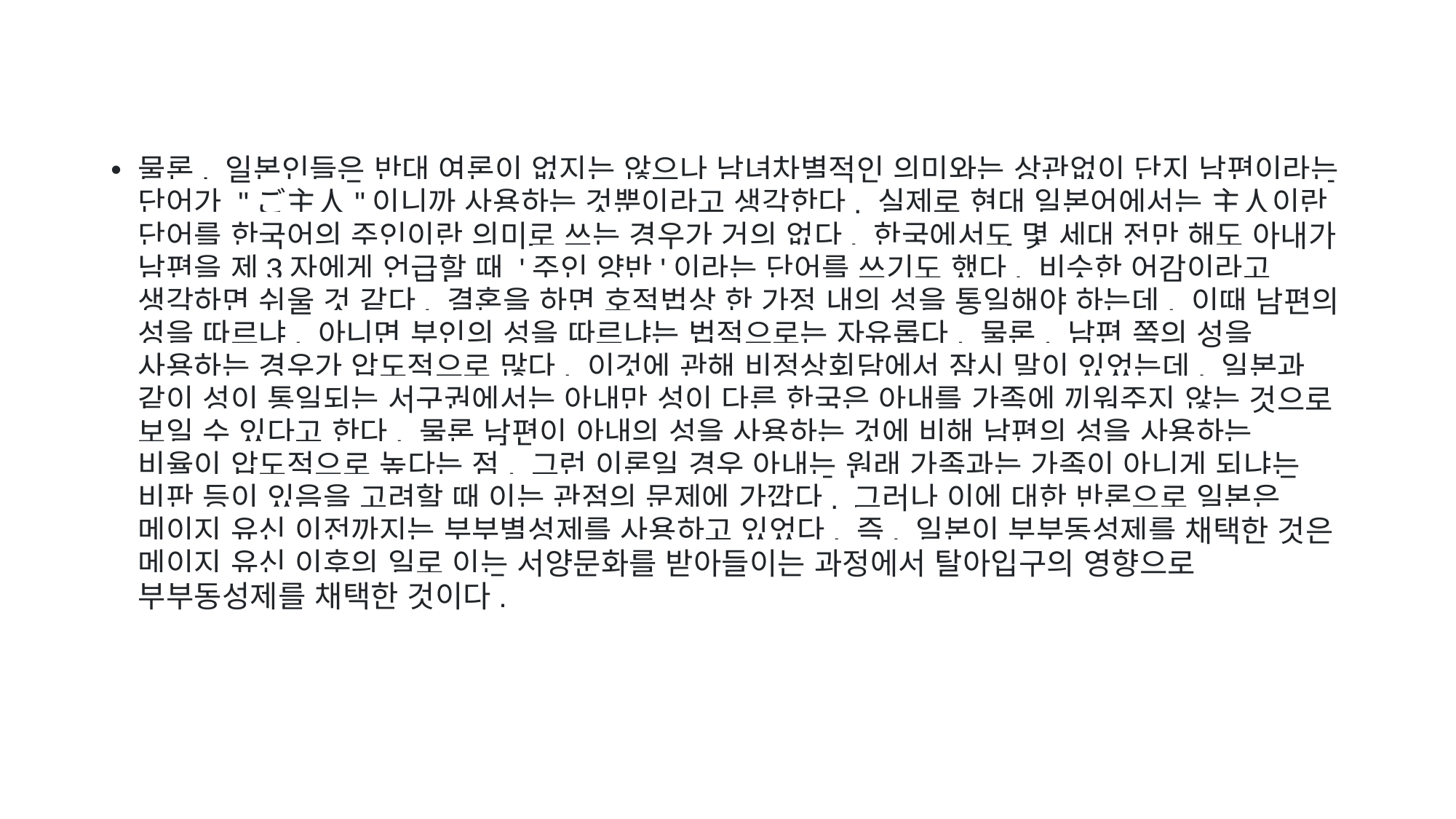

물론, 일본인들은 반대 여론이 없지는 않으나 남녀차별적인 의미와는 상관없이 단지 남편이라는 단어가 "ご主人"이니까 사용하는 것뿐이라고 생각한다. 실제로 현대 일본어에서는 主人이란 단어를 한국어의 주인이란 의미로 쓰는 경우가 거의 없다. 한국에서도 몇 세대 전만 해도 아내가 남편을 제3자에게 언급할 때 '주인 양반'이라는 단어를 쓰기도 했다. 비슷한 어감이라고 생각하면 쉬울 것 같다. 결혼을 하면 호적법상 한 가정 내의 성을 통일해야 하는데, 이때 남편의 성을 따르냐, 아니면 부인의 성을 따르냐는 법적으로는 자유롭다. 물론, 남편 쪽의 성을 사용하는 경우가 압도적으로 많다. 이것에 관해 비정상회담에서 잠시 말이 있었는데, 일본과 같이 성이 통일되는 서구권에서는 아내만 성이 다른 한국은 아내를 가족에 끼워주지 않는 것으로 보일 수 있다고 한다. 물론 남편이 아내의 성을 사용하는 것에 비해 남편의 성을 사용하는 비율이 압도적으로 높다는 점, 그런 이론일 경우 아내는 원래 가족과는 가족이 아니게 되냐는 비판 등이 있음을 고려할 때 이는 관점의 문제에 가깝다. 그러나 이에 대한 반론으로 일본은 메이지 유신 이전까지는 부부별성제를 사용하고 있었다. 즉, 일본이 부부동성제를 채택한 것은 메이지 유신 이후의 일로 이는 서양문화를 받아들이는 과정에서 탈아입구의 영향으로 부부동성제를 채택한 것이다.